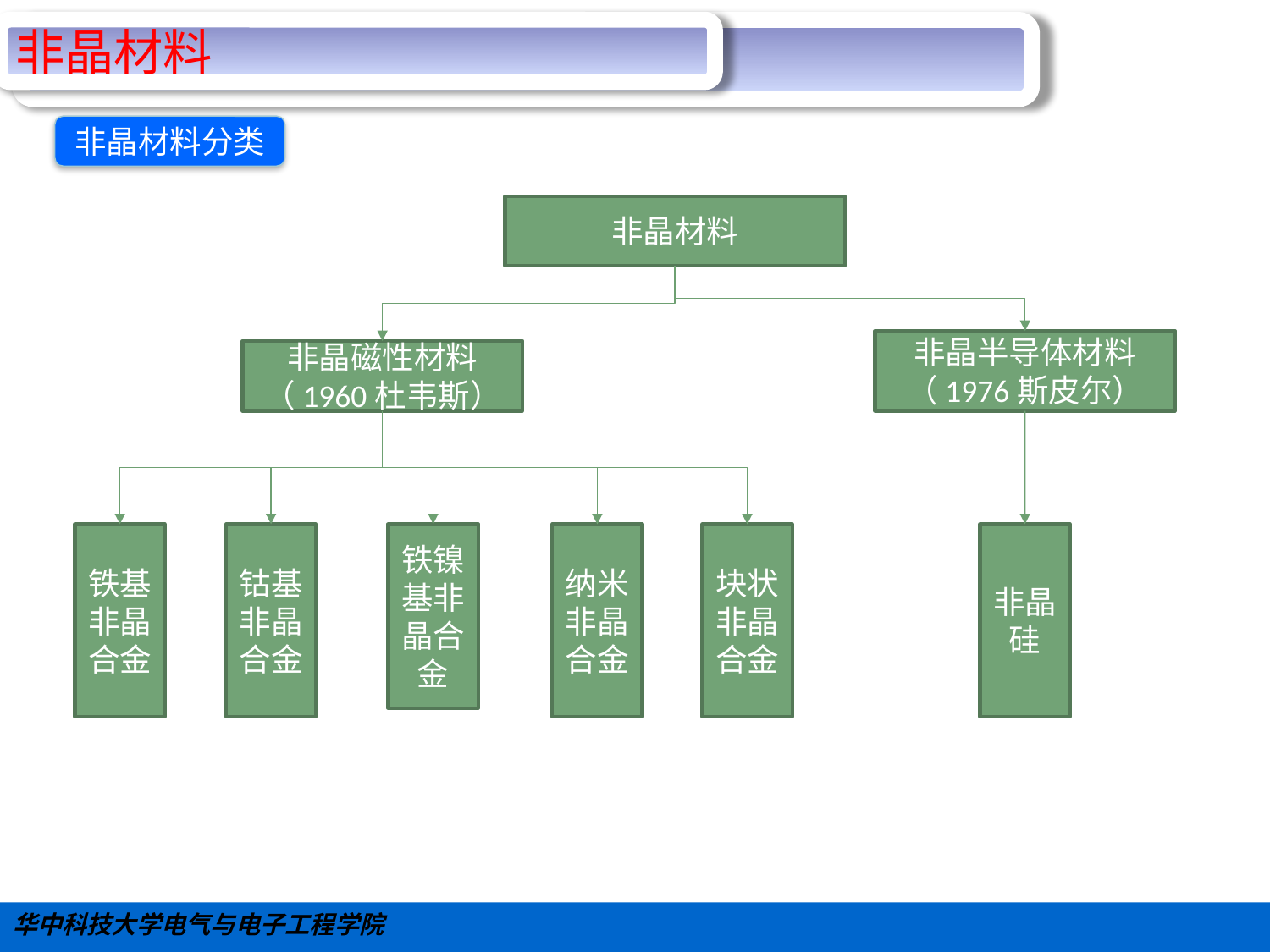

#
非晶材料
非晶材料分类
非晶材料
非晶半导体材料
（1976斯皮尔）
非晶磁性材料（1960杜韦斯）
钴基非晶合金
非晶硅
铁基非晶合金
块状非晶合金
铁镍基非晶合金
纳米非晶合金
华中科技大学电气与电子工程学院